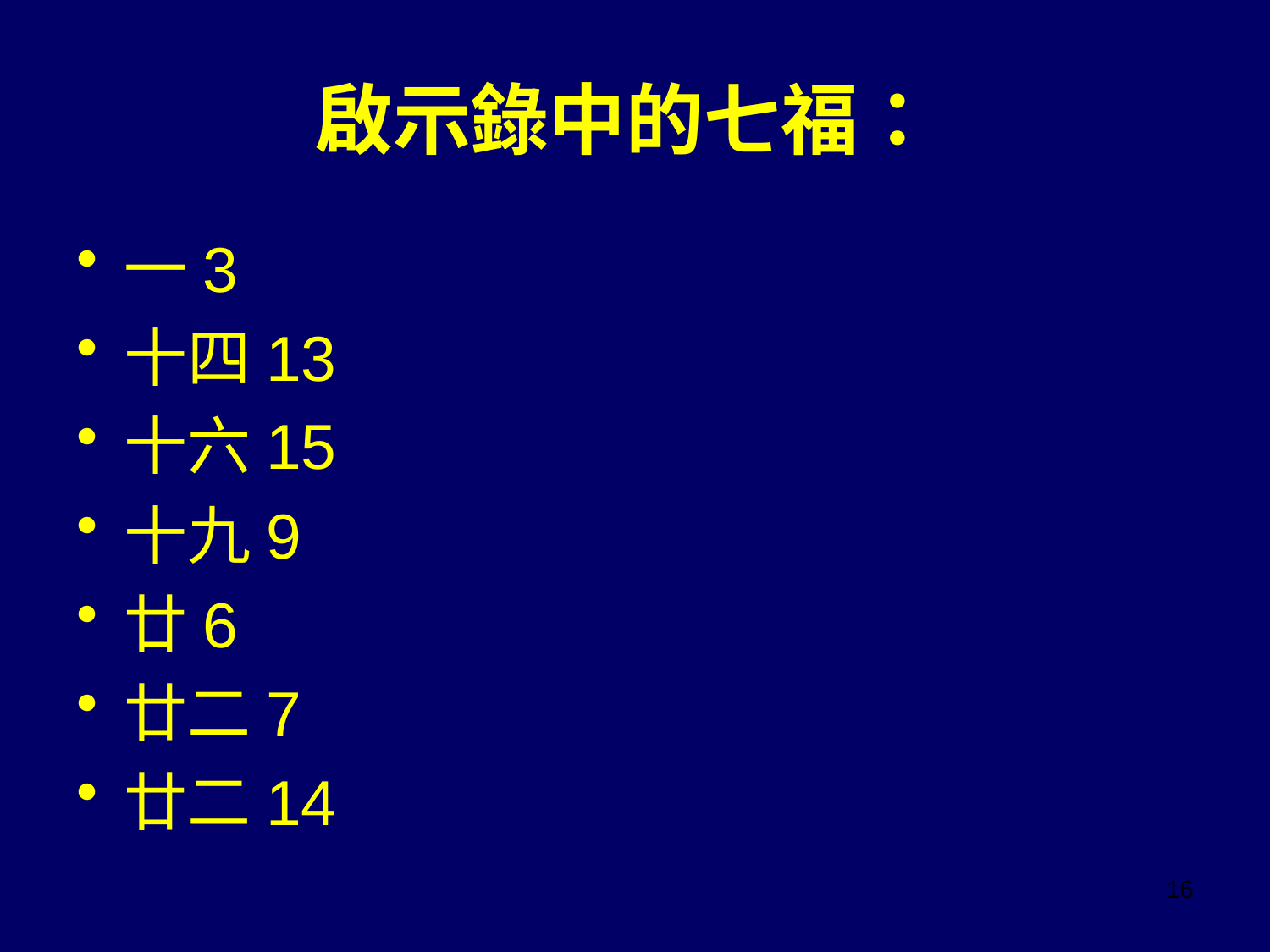

# 啟示錄中的七福：
一3
十四13
十六15
十九9
廿6
廿二7
廿二14
16